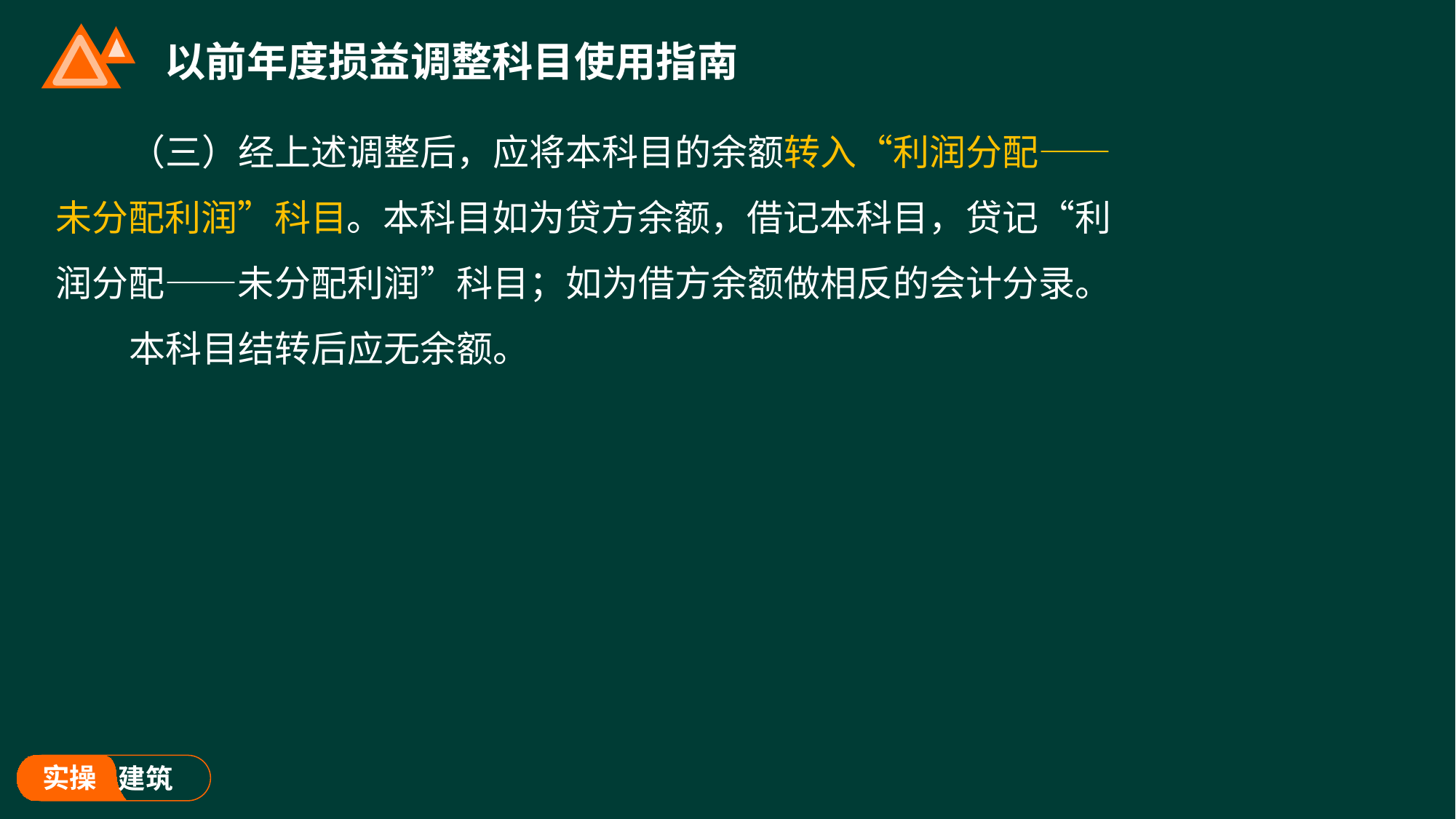

# 以前年度损益调整科目使用指南

（三）经上述调整后，应将本科目的余额转入“利润分配——未分配利润”科目。本科目如为贷方余额，借记本科目，贷记“利润分配——未分配利润”科目；如为借方余额做相反的会计分录。
本科目结转后应无余额。